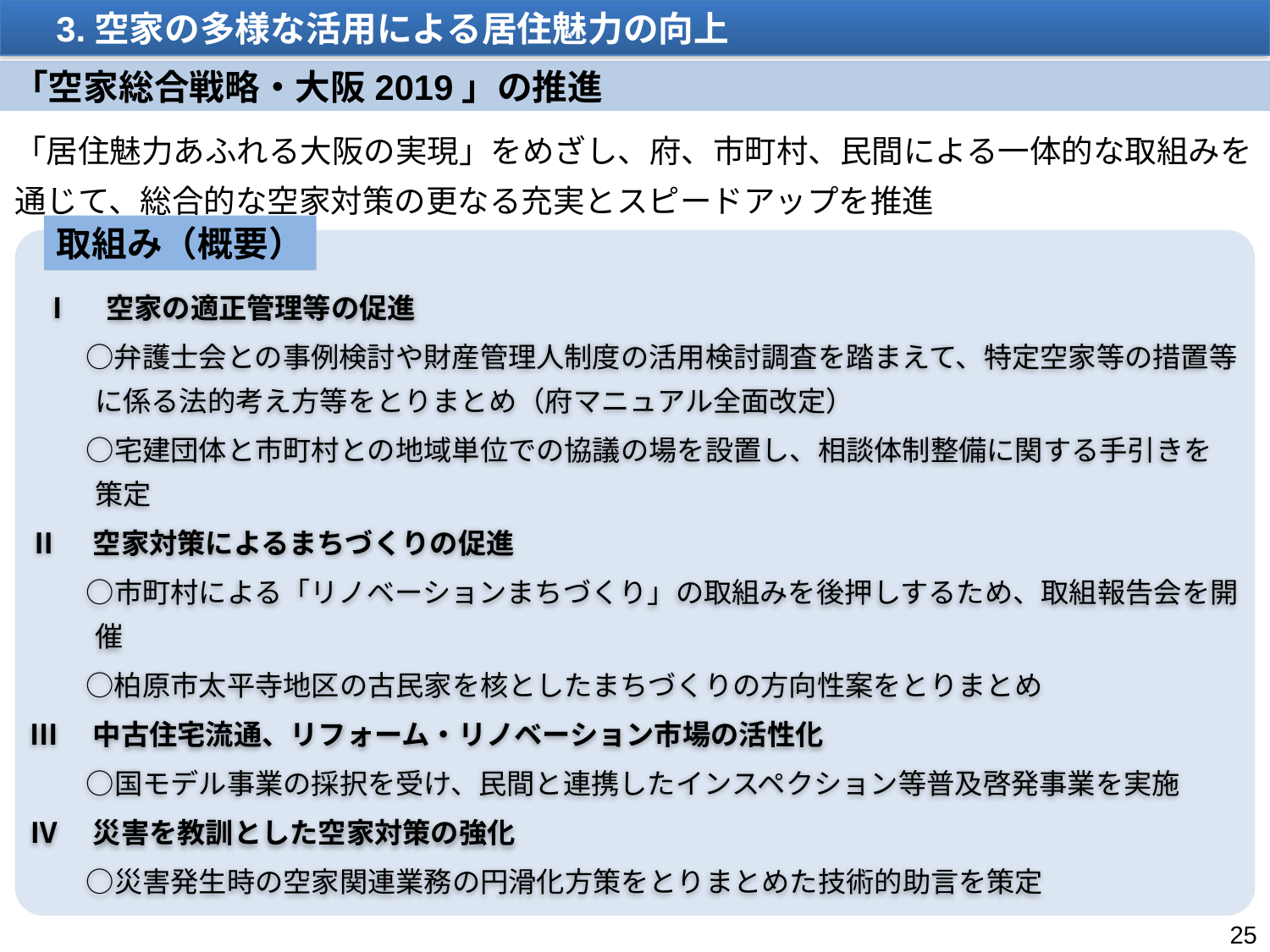

3.空家の多様な活用による居住魅力の向上
「空家総合戦略・大阪2019」の推進
「居住魅力あふれる大阪の実現」をめざし、府、市町村、民間による一体的な取組みを通じて、総合的な空家対策の更なる充実とスピードアップを推進
取組み（概要）

Ⅰ　空家の適正管理等の促進
　　○弁護士会との事例検討や財産管理人制度の活用検討調査を踏まえて、特定空家等の措置等に係る法的考え方等をとりまとめ（府マニュアル全面改定）
　　○宅建団体と市町村との地域単位での協議の場を設置し、相談体制整備に関する手引きを策定
Ⅱ　空家対策によるまちづくりの促進
　　○市町村による「リノベーションまちづくり」の取組みを後押しするため、取組報告会を開催
　　○柏原市太平寺地区の古民家を核としたまちづくりの方向性案をとりまとめ
Ⅲ　中古住宅流通、リフォーム・リノベーション市場の活性化
　　○国モデル事業の採択を受け、民間と連携したインスペクション等普及啓発事業を実施
Ⅳ　災害を教訓とした空家対策の強化
　　○災害発生時の空家関連業務の円滑化方策をとりまとめた技術的助言を策定
　　○NTTタウンページ社と連携して、災害に備えた所有者への意識啓発冊子を作成し、府内に配布
　　　　　　　　　　　　　　　　　　　　　　　　　　　　　　　　　　　　　　　　　　　　　　　　　　　　　　　　　　　　　など
25